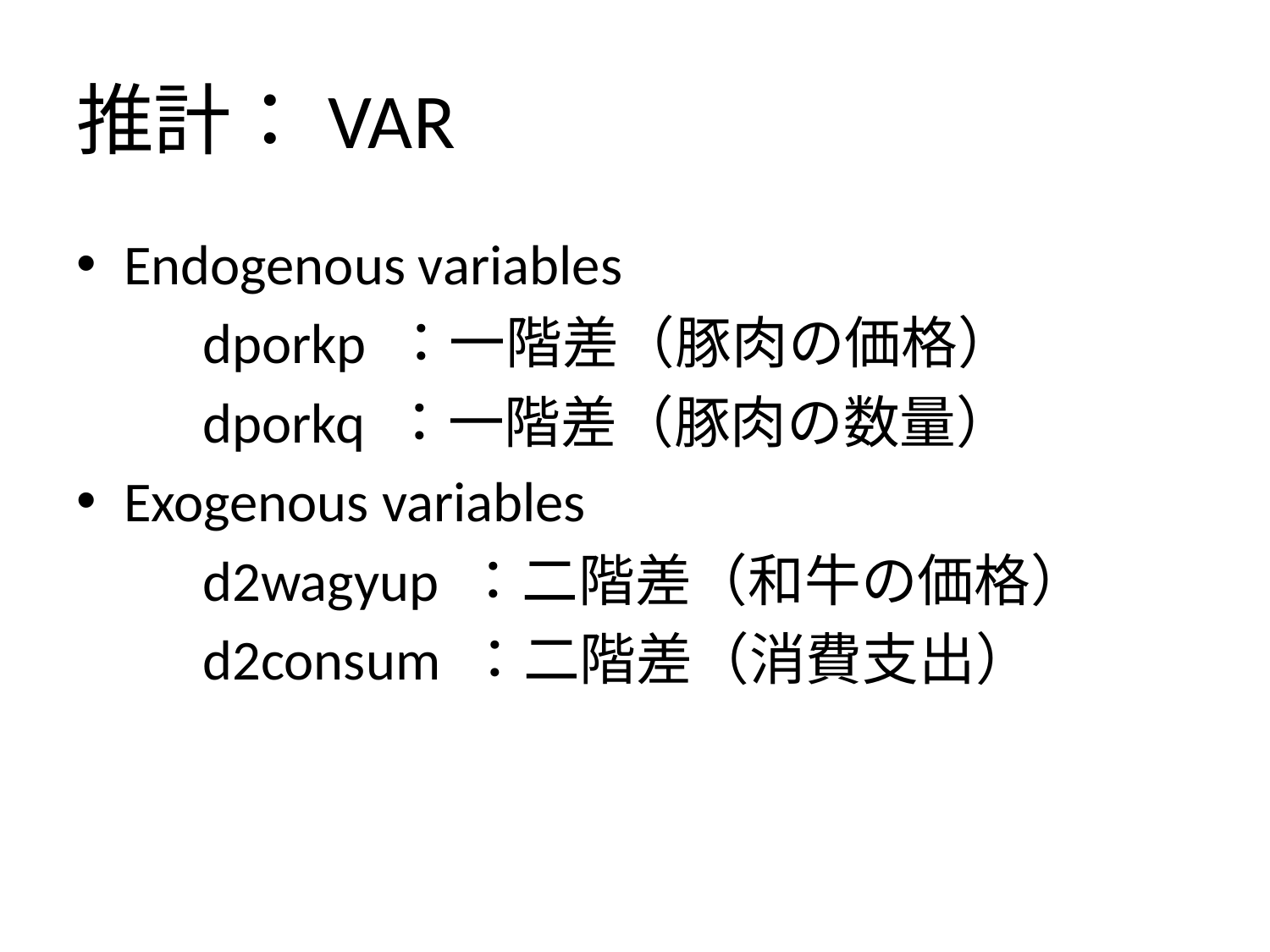

# 推計：VAR
Endogenous variables
　　dporkp ：一階差（豚肉の価格）
　　dporkq ：一階差（豚肉の数量）
Exogenous variables
　　d2wagyup ：二階差（和牛の価格）
　　d2consum ：二階差（消費支出）